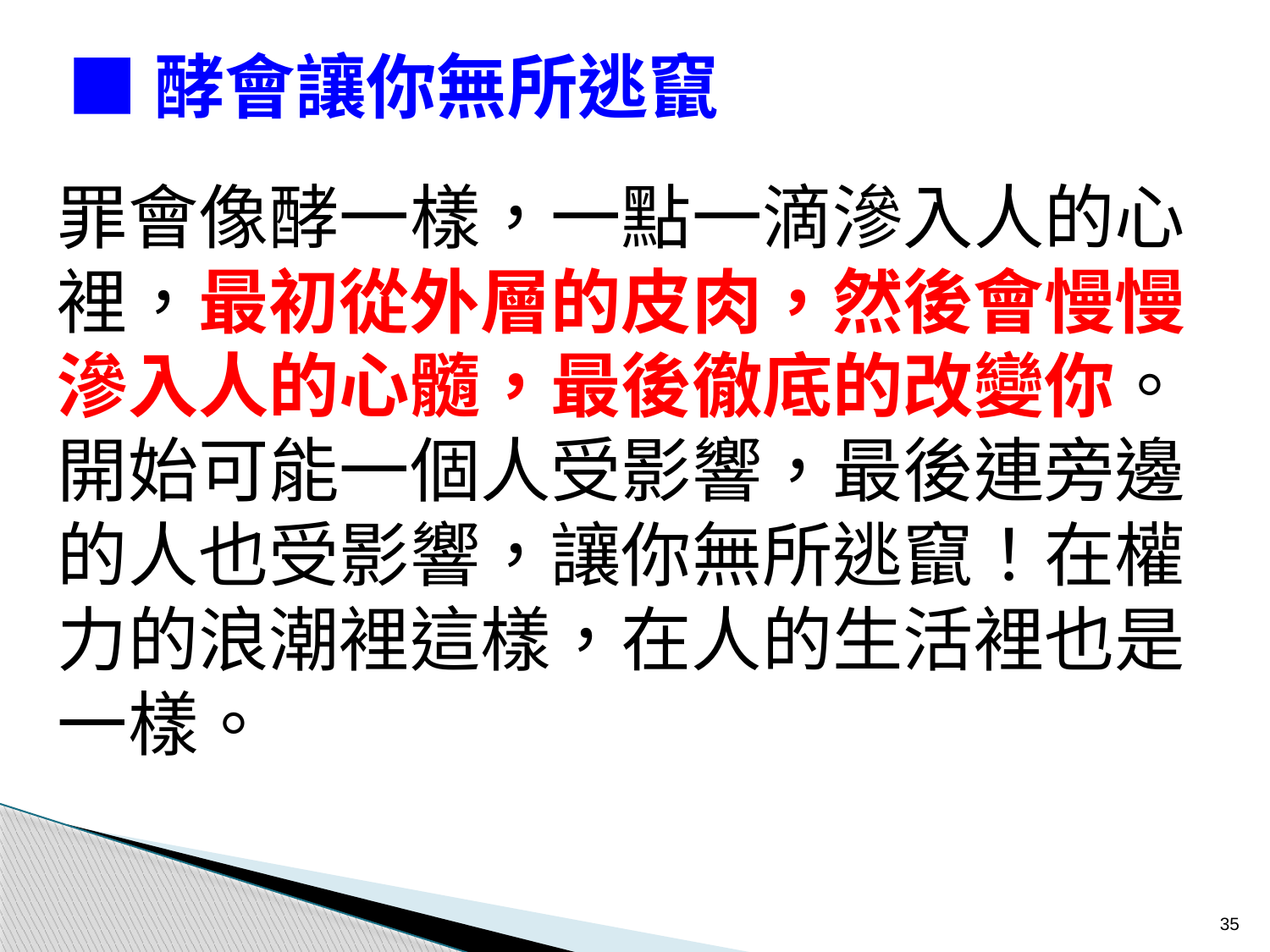

■酵會讓你無所逃竄
罪會像酵一樣，一點一滴滲入人的心裡，最初從外層的皮肉，然後會慢慢滲入人的心髓，最後徹底的改變你。開始可能一個人受影響，最後連旁邊的人也受影響，讓你無所逃竄！在權力的浪潮裡這樣，在人的生活裡也是一樣。
35